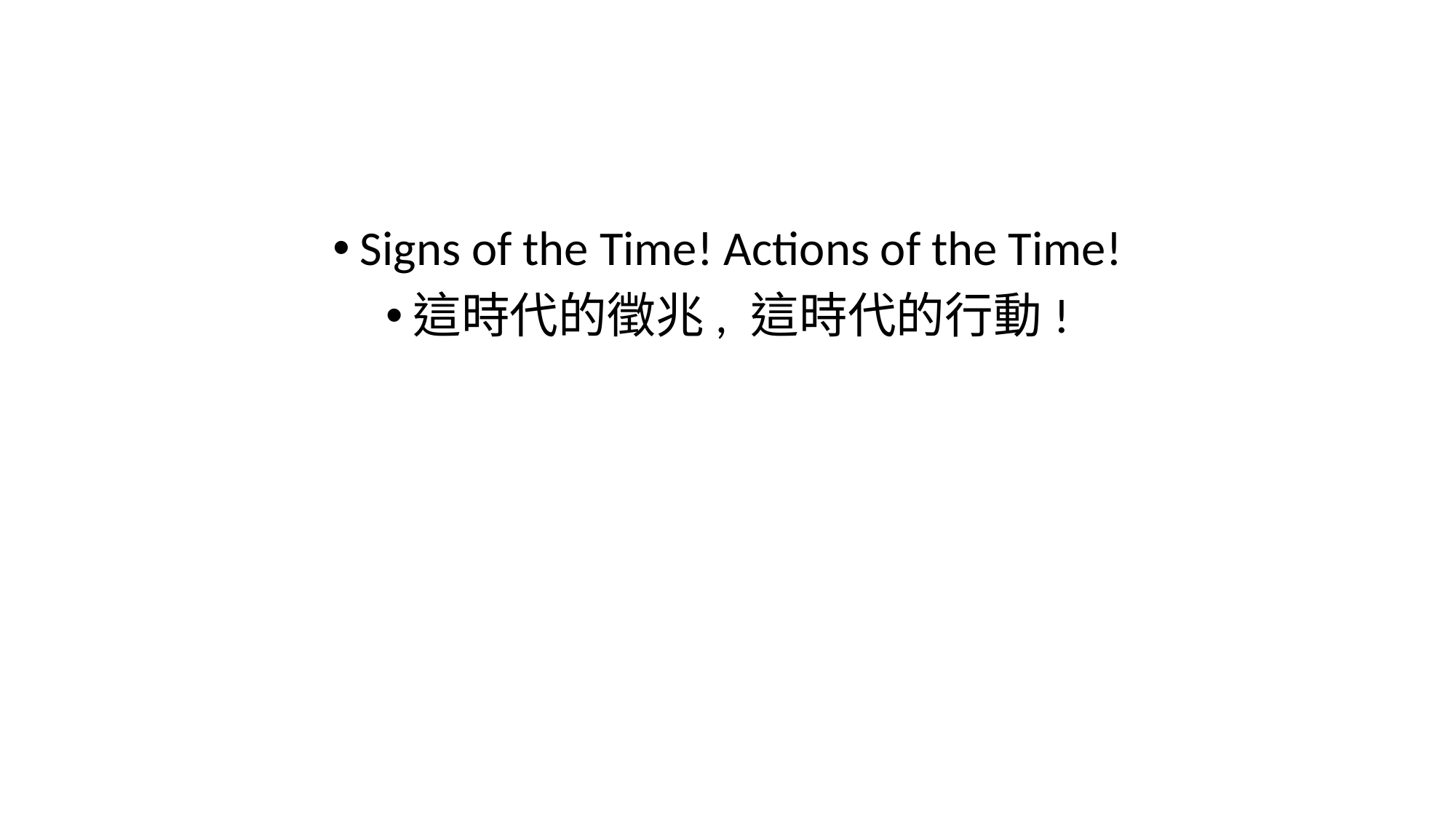

#
Signs of the Time! Actions of the Time!
這時代的徵兆, 這時代的行動!